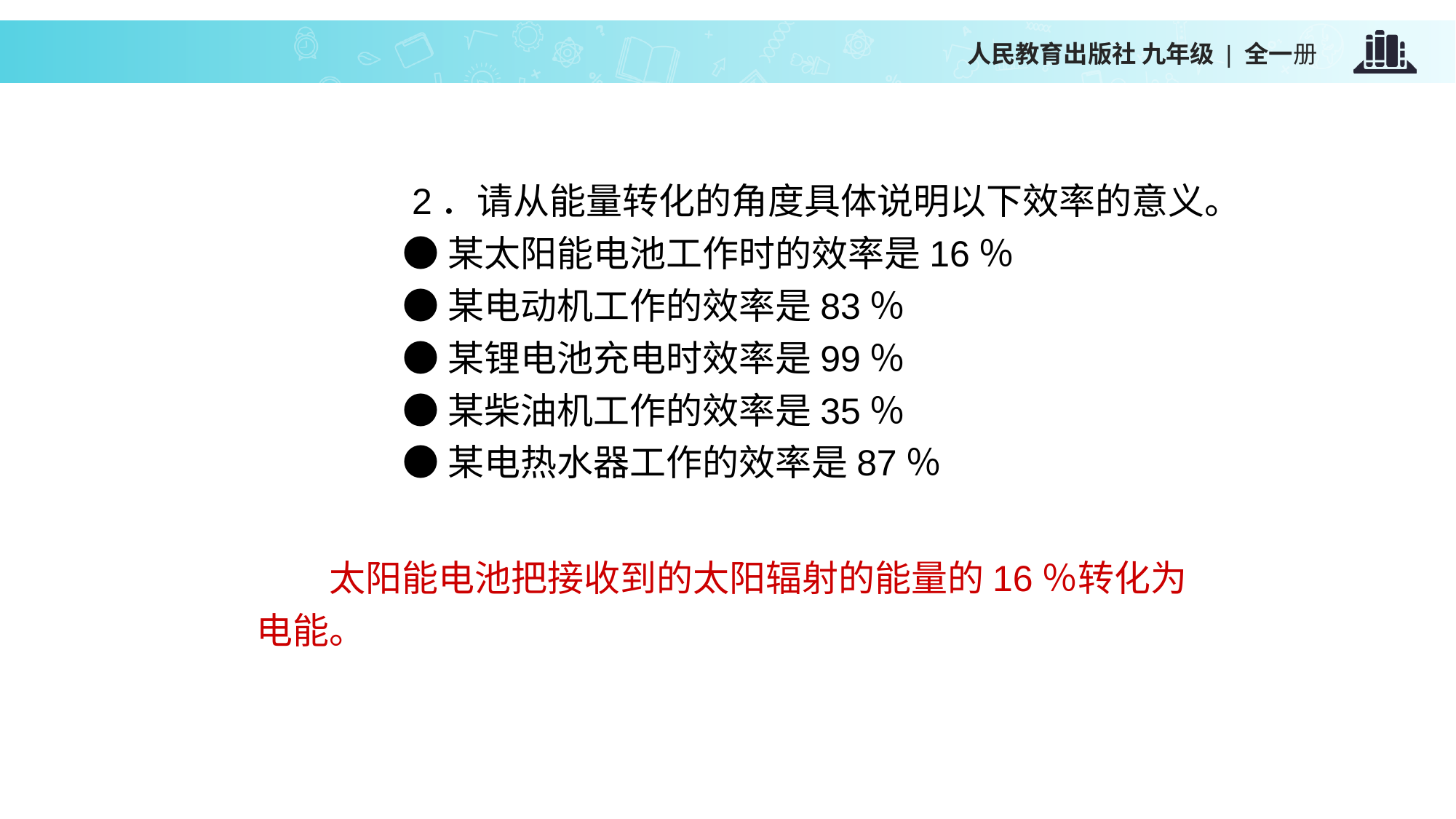

人民教育出版社 九年级 | 全一册
　　2．请从能量转化的角度具体说明以下效率的意义。
　　● 某太阳能电池工作时的效率是16％
　　● 某电动机工作的效率是83％
　　● 某锂电池充电时效率是99％
　　● 某柴油机工作的效率是35％
　　● 某电热水器工作的效率是87％
　　太阳能电池把接收到的太阳辐射的能量的16％转化为电能。